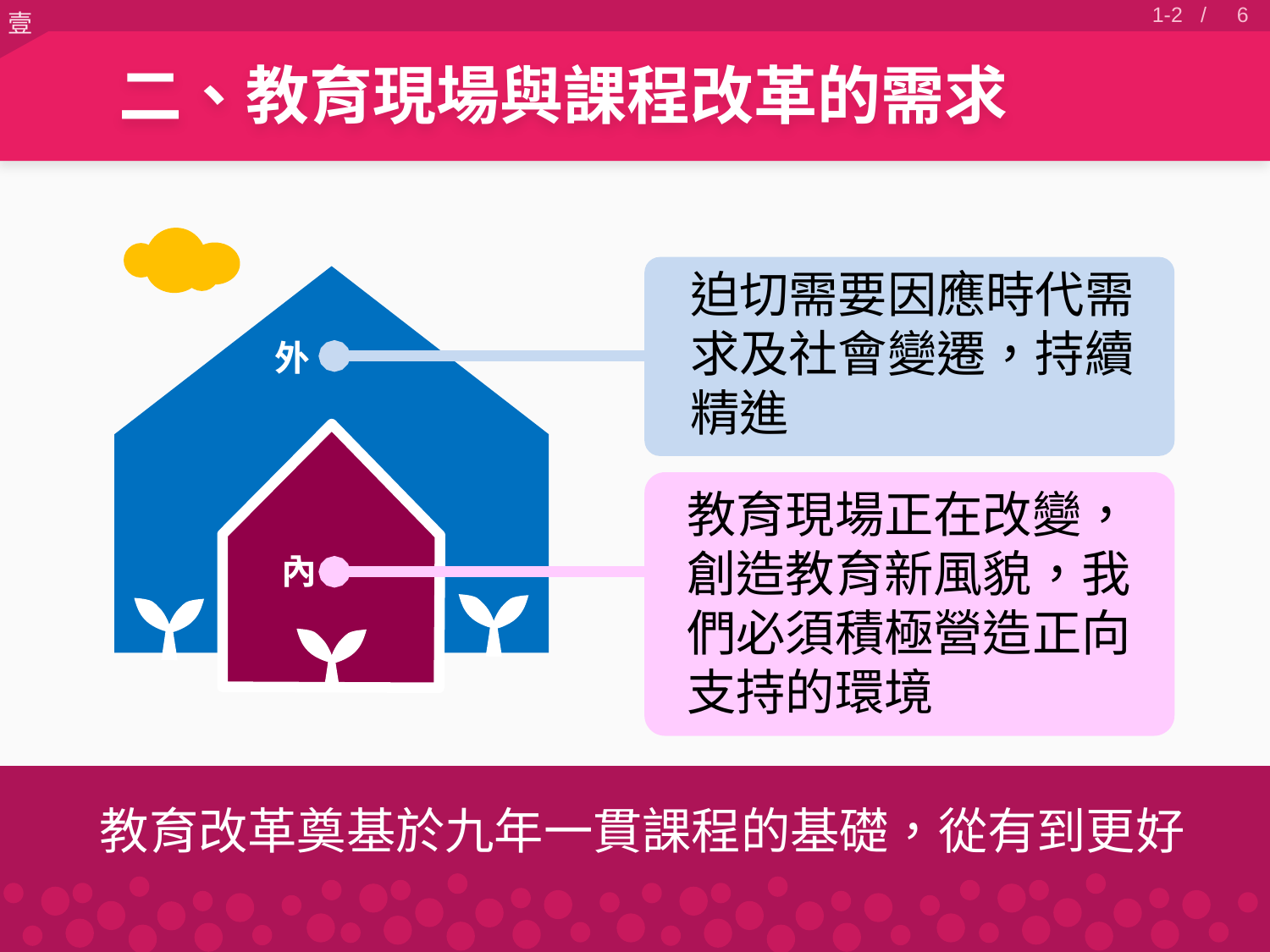

6
1-2   /
二、教育現場與課程改革的需求

迫切需要因應時代需求及社會變遷，持續精進
外

教育現場正在改變，創造教育新風貌，我們必須積極營造正向支持的環境
內

教育改革奠基於九年一貫課程的基礎，從有到更好